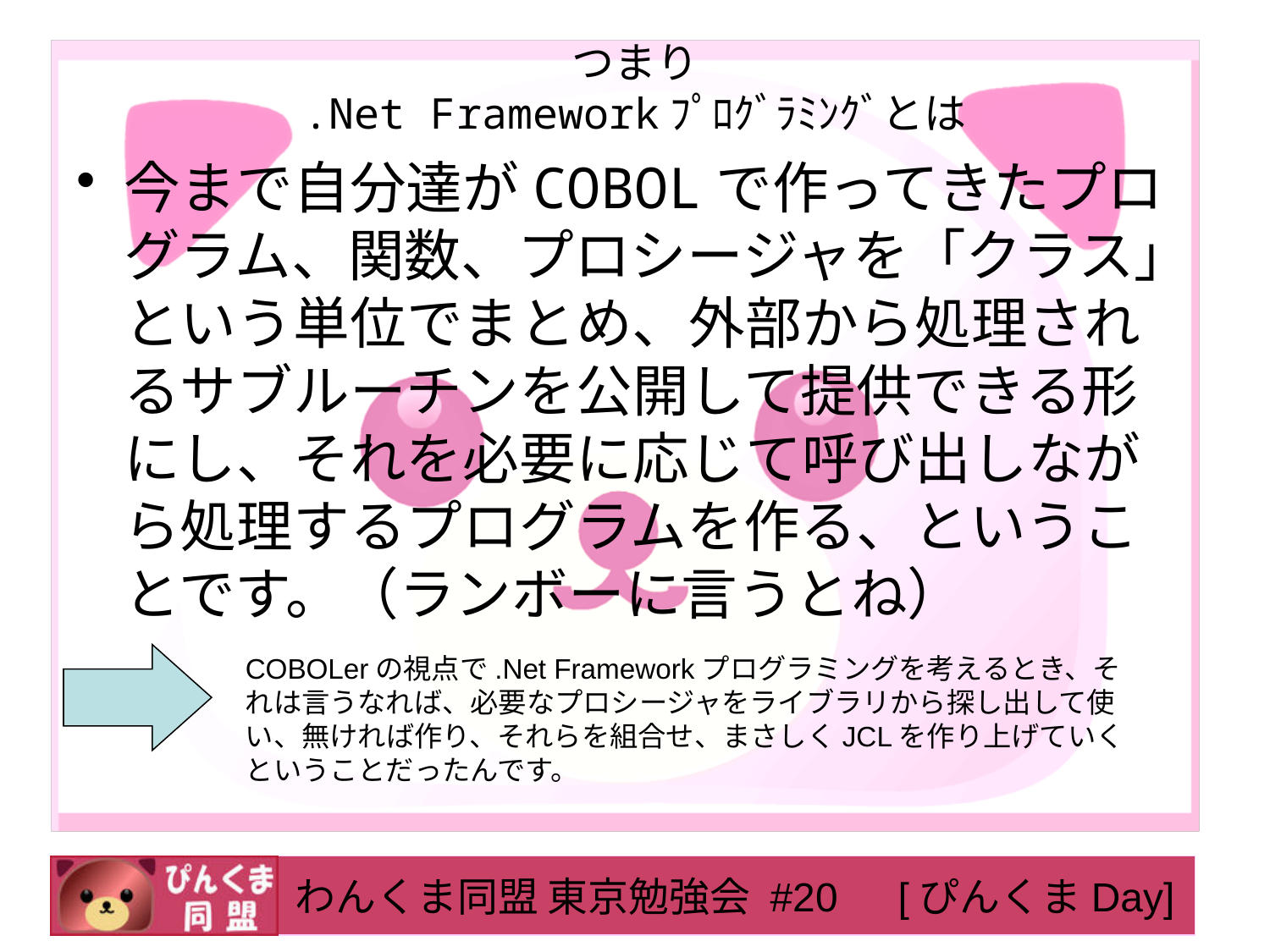

# つまり .Net Frameworkﾌﾟﾛｸﾞﾗﾐﾝｸﾞとは
今まで自分達がCOBOLで作ってきたプログラム、関数、プロシージャを「クラス」という単位でまとめ、外部から処理されるサブルーチンを公開して提供できる形にし、それを必要に応じて呼び出しながら処理するプログラムを作る、ということです。（ランボーに言うとね）

COBOLerの視点で.Net Frameworkプログラミングを考えるとき、それは言うなれば、必要なプロシージャをライブラリから探し出して使い、無ければ作り、それらを組合せ、まさしくJCLを作り上げていくということだったんです。